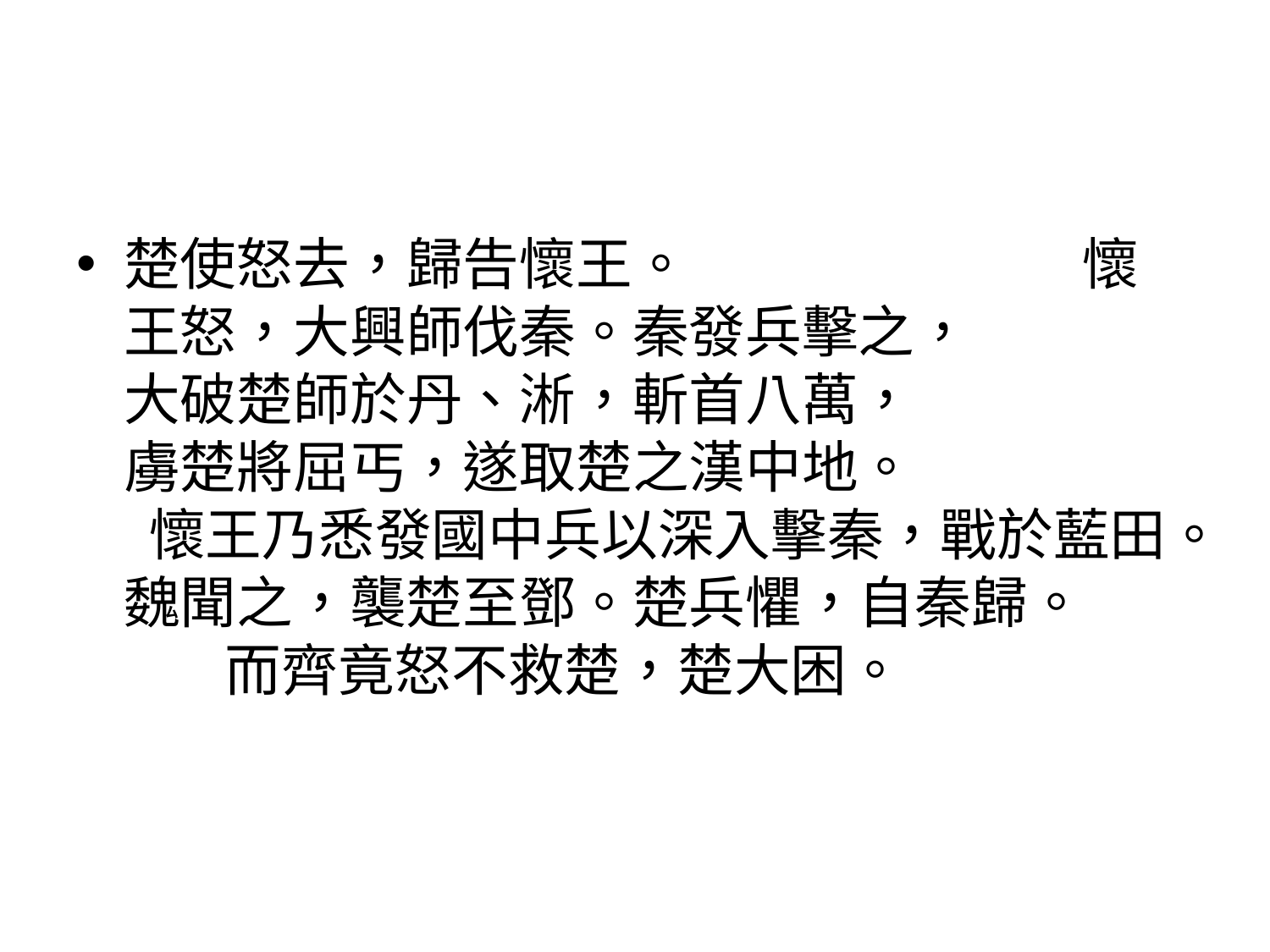

#
楚使怒去，歸告懷王。                               懷王怒，大興師伐秦。秦發兵擊之，                 大破楚師於丹、淅，斬首八萬，                      虜楚將屈丐，遂取楚之漢中地。                        懷王乃悉發國中兵以深入擊秦，戰於藍田。魏聞之，襲楚至鄧。楚兵懼，自秦歸。                 而齊竟怒不救楚，楚大困。